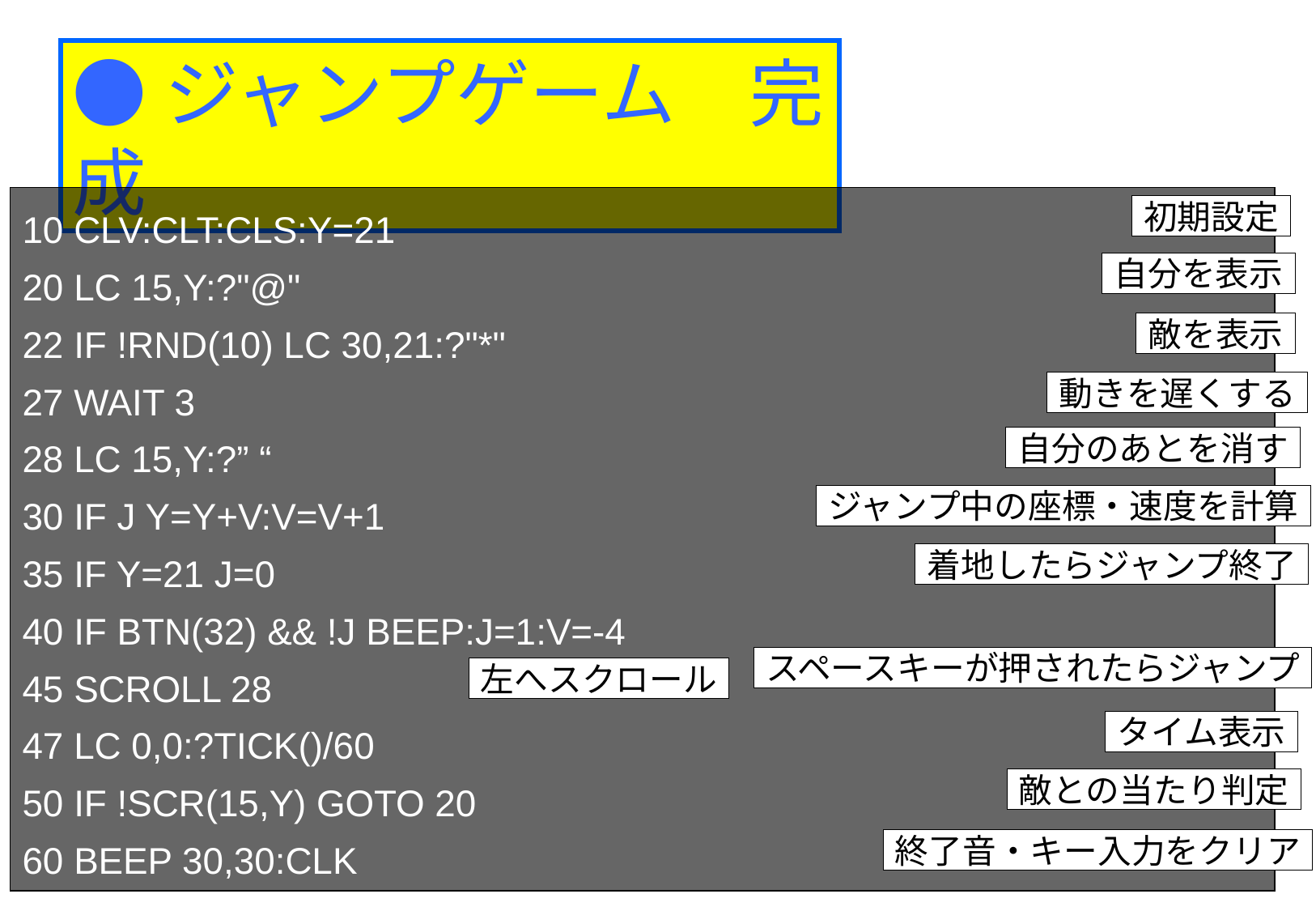

●ジャンプゲーム　完成
10 CLV:CLT:CLS:Y=21
20 LC 15,Y:?"@"
22 IF !RND(10) LC 30,21:?"*"
27 WAIT 3
28 LC 15,Y:?” “
30 IF J Y=Y+V:V=V+1
35 IF Y=21 J=0
40 IF BTN(32) && !J BEEP:J=1:V=-4
45 SCROLL 28
47 LC 0,0:?TICK()/60
50 IF !SCR(15,Y) GOTO 20
60 BEEP 30,30:CLK

初期設定
自分を表示
敵を表示
動きを遅くする
自分のあとを消す
ジャンプ中の座標・速度を計算
着地したらジャンプ終了
スペースキーが押されたらジャンプ
左へスクロール
タイム表示
敵との当たり判定
終了音・キー入力をクリア